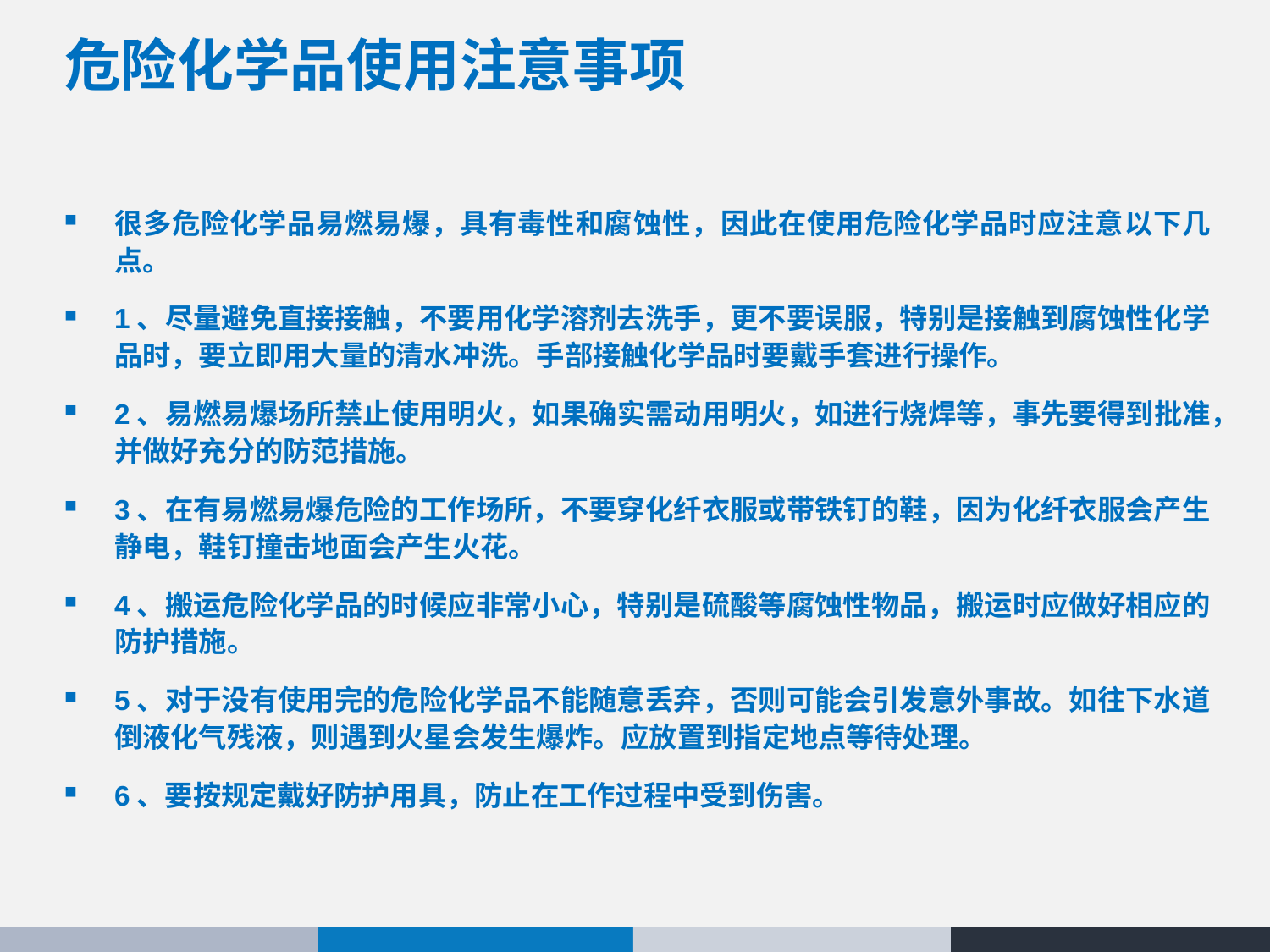

# 危险化学品使用注意事项

很多危险化学品易燃易爆，具有毒性和腐蚀性，因此在使用危险化学品时应注意以下几点。
1、尽量避免直接接触，不要用化学溶剂去洗手，更不要误服，特别是接触到腐蚀性化学品时，要立即用大量的清水冲洗。手部接触化学品时要戴手套进行操作。
2、易燃易爆场所禁止使用明火，如果确实需动用明火，如进行烧焊等，事先要得到批准，并做好充分的防范措施。
3、在有易燃易爆危险的工作场所，不要穿化纤衣服或带铁钉的鞋，因为化纤衣服会产生静电，鞋钉撞击地面会产生火花。
4、搬运危险化学品的时候应非常小心，特别是硫酸等腐蚀性物品，搬运时应做好相应的防护措施。
5、对于没有使用完的危险化学品不能随意丢弃，否则可能会引发意外事故。如往下水道倒液化气残液，则遇到火星会发生爆炸。应放置到指定地点等待处理。
6、要按规定戴好防护用具，防止在工作过程中受到伤害。